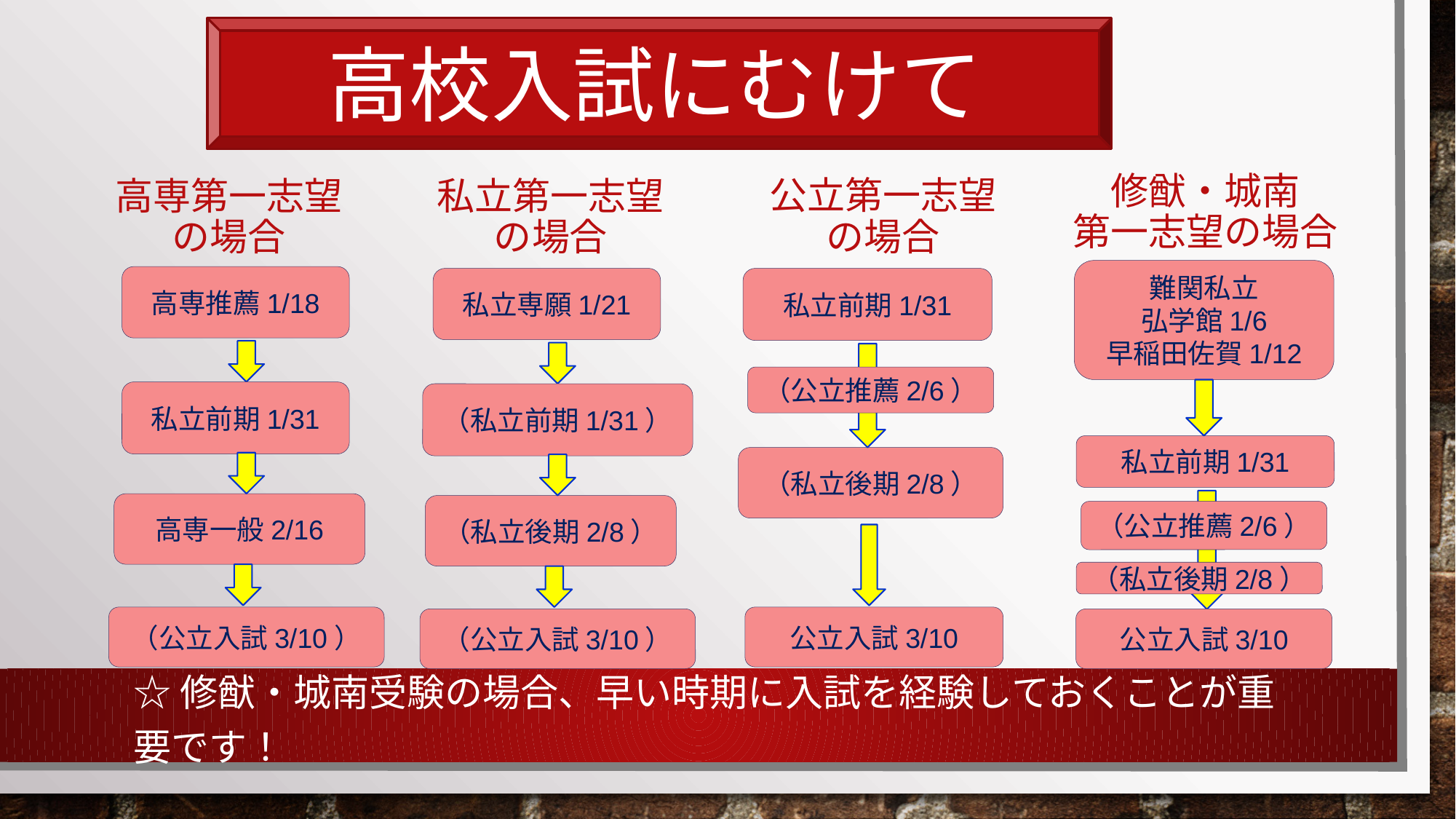

高校入試にむけて
修猷・城南
第一志望の場合
公立第一志望
の場合
# 高専第一志望 の場合
私立第一志望
の場合
難関私立
弘学館1/6
早稲田佐賀1/12

私立前期1/31

（公立推薦2/6）
公立入試3/10
（私立後期2/8）
高専推薦1/18

私立前期1/31

高専一般2/16

（公立入試3/10）
私立専願1/21

（私立前期1/31）

（私立後期2/8）

（公立入試3/10）
私立前期1/31

（公立推薦2/6）
（私立後期2/8）

公立入試3/10
☆修猷・城南受験の場合、早い時期に入試を経験しておくことが重要です！